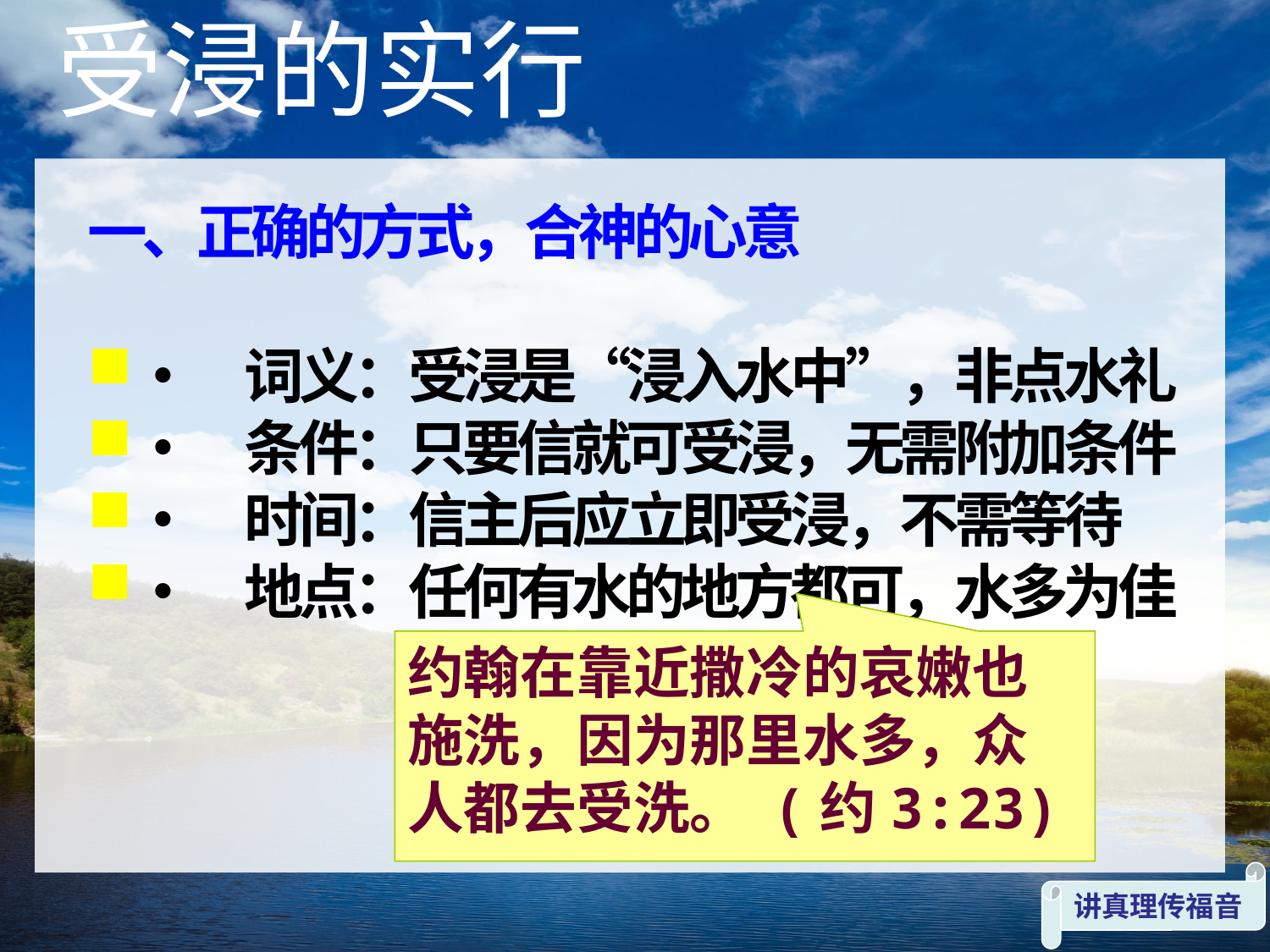

受浸的实行

一、正确的方式，合神的心意

•	词义：受浸是“浸入水中”，非点水礼
•	条件：只要信就可受浸，无需附加条件
•	时间：信主后应立即受浸，不需等待
•	地点：任何有水的地方都可，水多为佳
约翰在靠近撒冷的哀嫩也施洗，因为那里水多，众人都去受洗。 (约3:23)
讲真理传福音